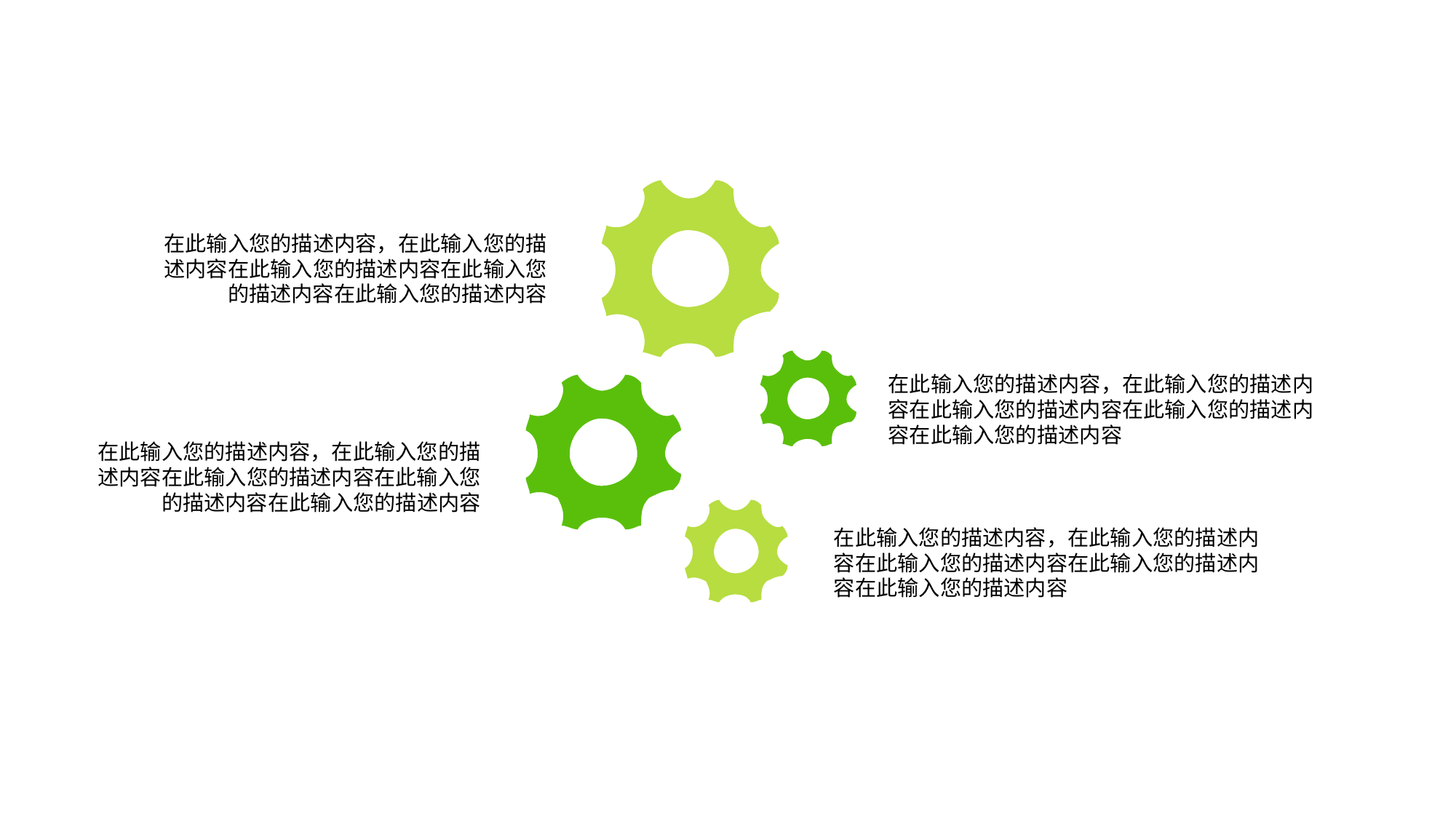

在此输入您的描述内容，在此输入您的描述内容在此输入您的描述内容在此输入您的描述内容在此输入您的描述内容

在此输入您的描述内容，在此输入您的描述内容在此输入您的描述内容在此输入您的描述内容在此输入您的描述内容

在此输入您的描述内容，在此输入您的描述内容在此输入您的描述内容在此输入您的描述内容在此输入您的描述内容

在此输入您的描述内容，在此输入您的描述内容在此输入您的描述内容在此输入您的描述内容在此输入您的描述内容